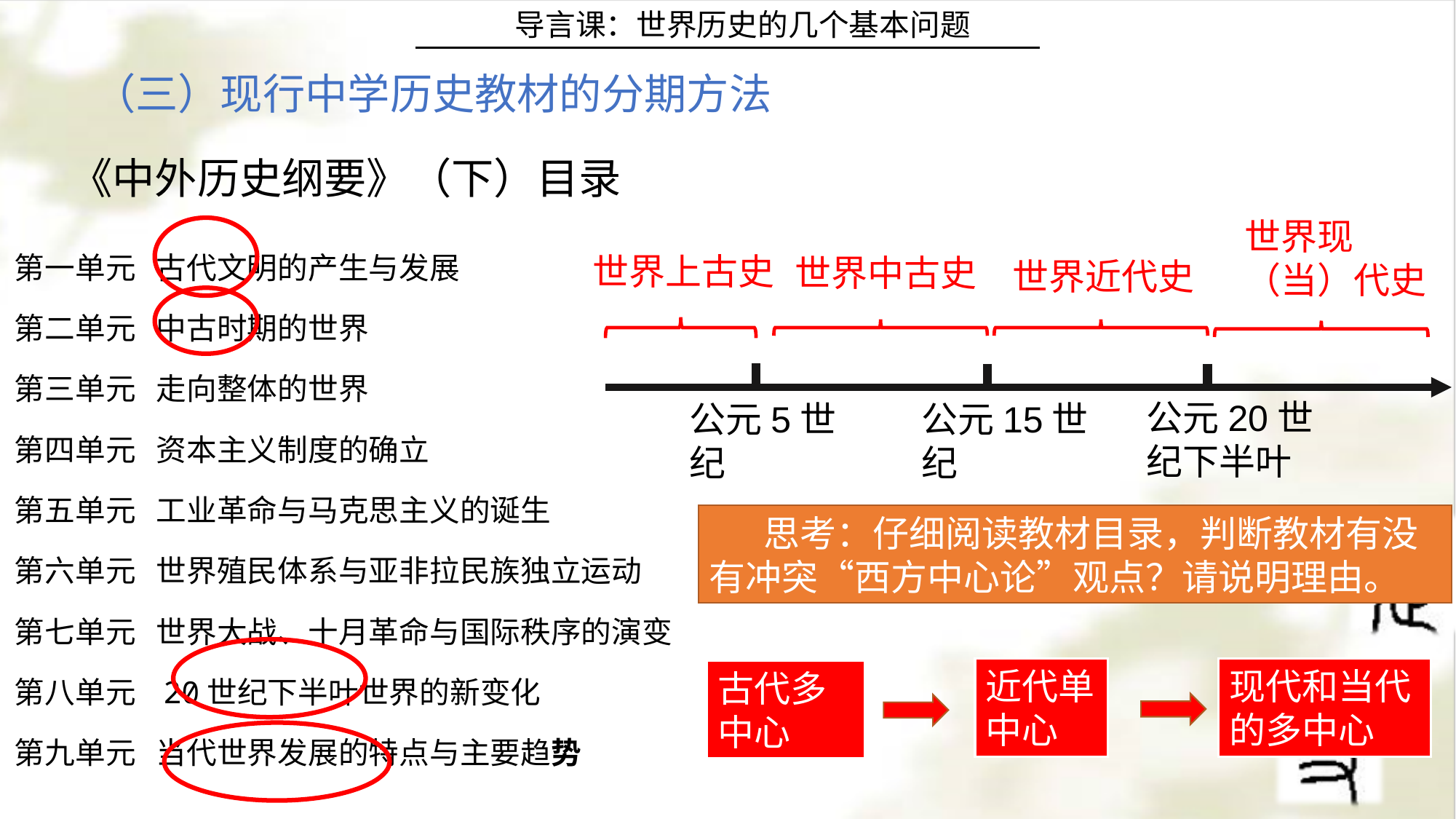

导言课：世界历史的几个基本问题
（三）现行中学历史教材的分期方法
《中外历史纲要》（下）目录
第一单元   古代文明的产生与发展
第二单元   中古时期的世界
第三单元   走向整体的世界
第四单元   资本主义制度的确立
第五单元   工业革命与马克思主义的诞生
第六单元   世界殖民体系与亚非拉民族独立运动
第七单元   世界大战、十月革命与国际秩序的演变
第八单元   20世纪下半叶世界的新变化
第九单元   当代世界发展的特点与主要趋势
世界现（当）代史

世界上古史
世界中古史
世界近代史

公元20世纪下半叶
公元5世纪
公元15世纪

思考：仔细阅读教材目录，判断教材有没有冲突“西方中心论”观点？请说明理由。

现代和当代的多中心
近代单中心
古代多中心